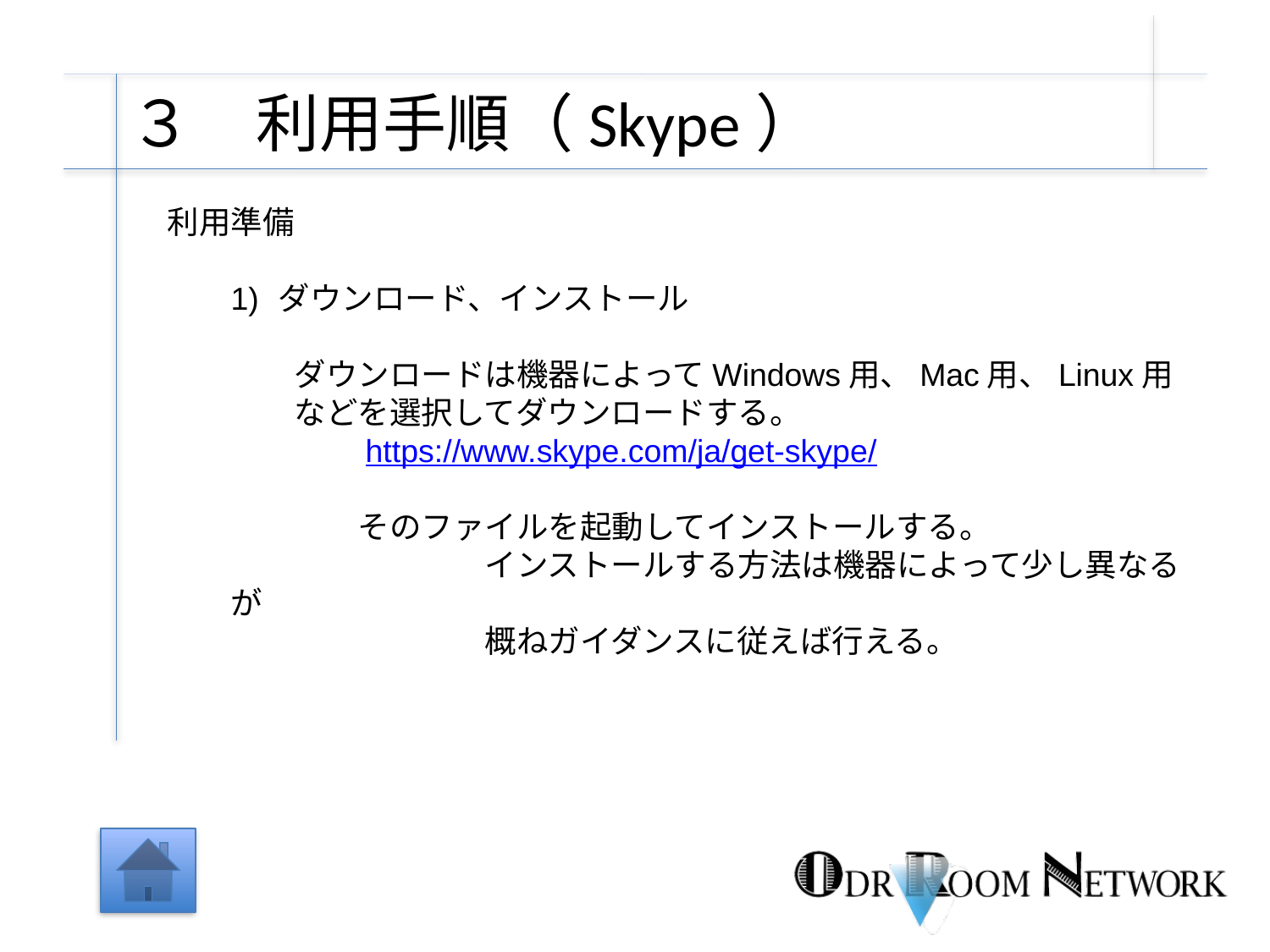

# ３　利用手順（Skype）
利用準備

ダウンロード、インストール

ダウンロードは機器によってWindows用、Mac用、Linux用などを選択してダウンロードする。
　　https://www.skype.com/ja/get-skype/

	そのファイルを起動してインストールする。
		インストールする方法は機器によって少し異なるが
		概ねガイダンスに従えば行える。